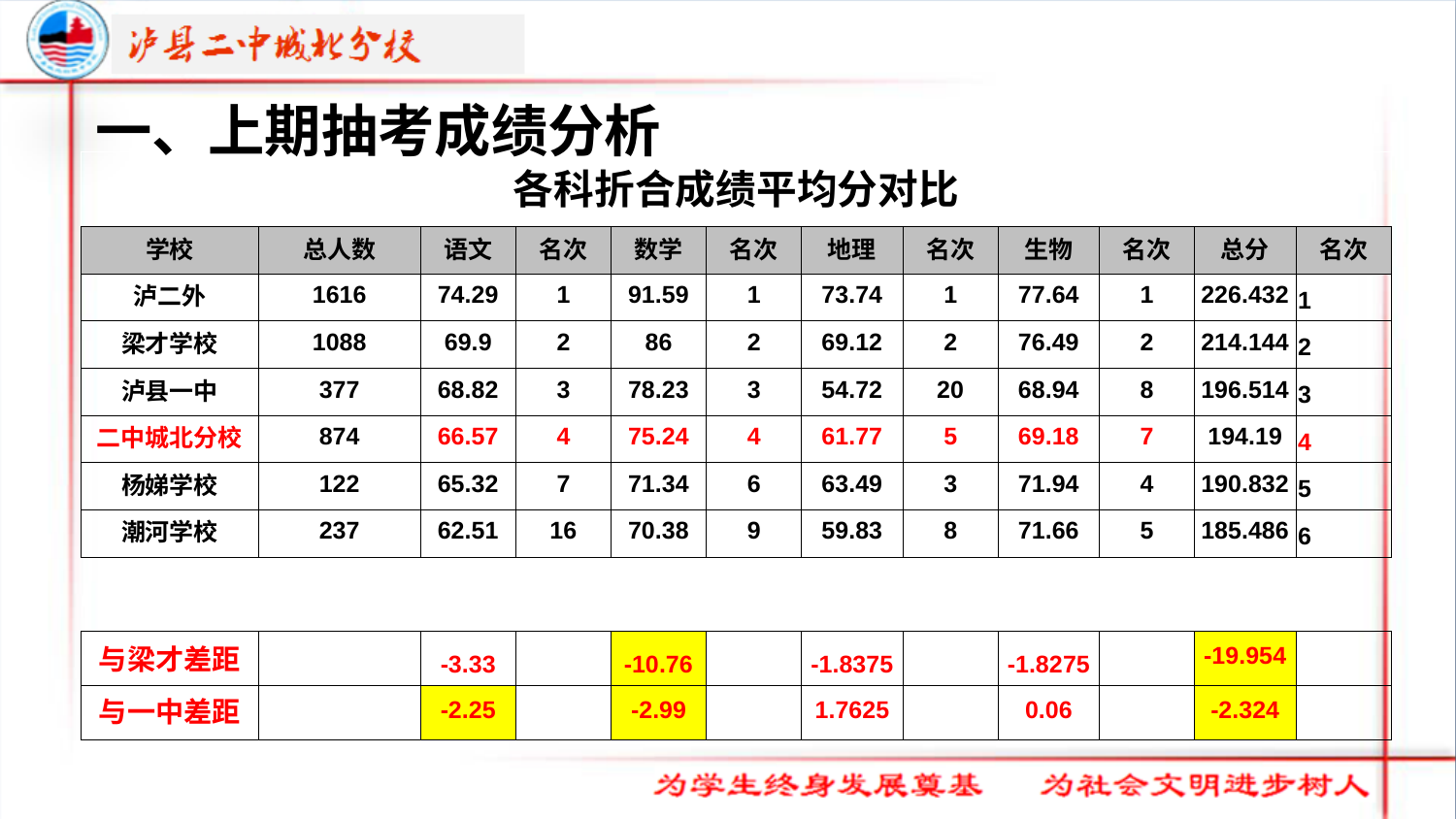

一、上期抽考成绩分析
| 各科折合成绩平均分对比 |  |  |  |  |  |  |  |  |  |  |  |
| --- | --- | --- | --- | --- | --- | --- | --- | --- | --- | --- | --- |
| 学校 | 总人数 | 语文 | 名次 | 数学 | 名次 | 地理 | 名次 | 生物 | 名次 | 总分 | 名次 |
| 泸二外 | 1616 | 74.29 | 1 | 91.59 | 1 | 73.74 | 1 | 77.64 | 1 | 226.432 | 1 |
| 梁才学校 | 1088 | 69.9 | 2 | 86 | 2 | 69.12 | 2 | 76.49 | 2 | 214.144 | 2 |
| 泸县一中 | 377 | 68.82 | 3 | 78.23 | 3 | 54.72 | 20 | 68.94 | 8 | 196.514 | 3 |
| 二中城北分校 | 874 | 66.57 | 4 | 75.24 | 4 | 61.77 | 5 | 69.18 | 7 | 194.19 | 4 |
| 杨娣学校 | 122 | 65.32 | 7 | 71.34 | 6 | 63.49 | 3 | 71.94 | 4 | 190.832 | 5 |
| 潮河学校 | 237 | 62.51 | 16 | 70.38 | 9 | 59.83 | 8 | 71.66 | 5 | 185.486 | 6 |
|  |  |  |  |  |  |  |  |  |  |  |  |
| 与梁才差距 |  | -3.33 |  | -10.76 |  | -1.8375 |  | -1.8275 |  | -19.954 |  |
| 与一中差距 |  | -2.25 |  | -2.99 |  | 1.7625 |  | 0.06 |  | -2.324 |  |